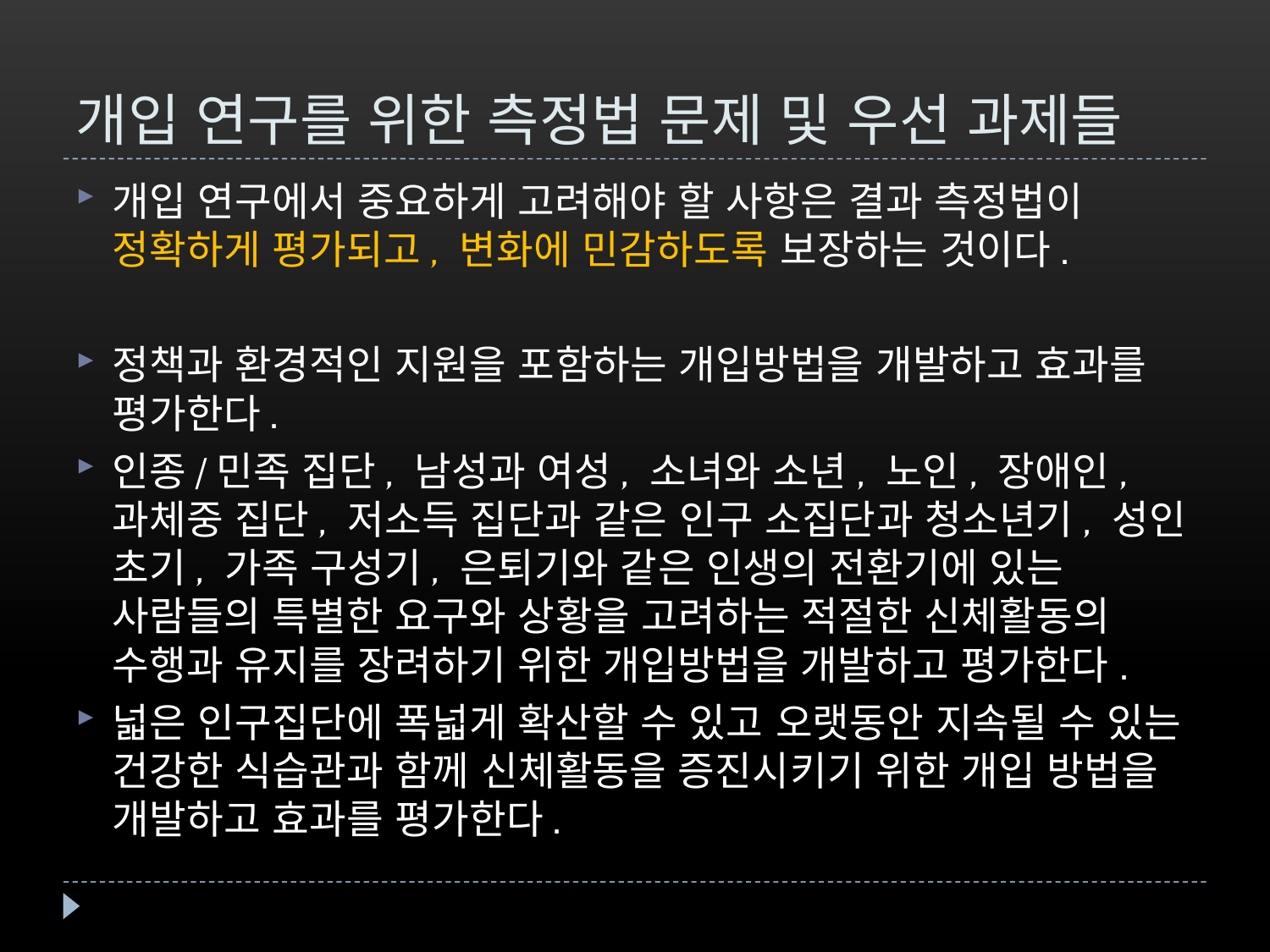

# 개입 연구를 위한 측정법 문제 및 우선 과제들
개입 연구에서 중요하게 고려해야 할 사항은 결과 측정법이 정확하게 평가되고, 변화에 민감하도록 보장하는 것이다.

정책과 환경적인 지원을 포함하는 개입방법을 개발하고 효과를 평가한다.
인종/민족 집단, 남성과 여성, 소녀와 소년, 노인, 장애인, 과체중 집단, 저소득 집단과 같은 인구 소집단과 청소년기, 성인 초기, 가족 구성기, 은퇴기와 같은 인생의 전환기에 있는 사람들의 특별한 요구와 상황을 고려하는 적절한 신체활동의 수행과 유지를 장려하기 위한 개입방법을 개발하고 평가한다.
넓은 인구집단에 폭넓게 확산할 수 있고 오랫동안 지속될 수 있는 건강한 식습관과 함께 신체활동을 증진시키기 위한 개입 방법을 개발하고 효과를 평가한다.